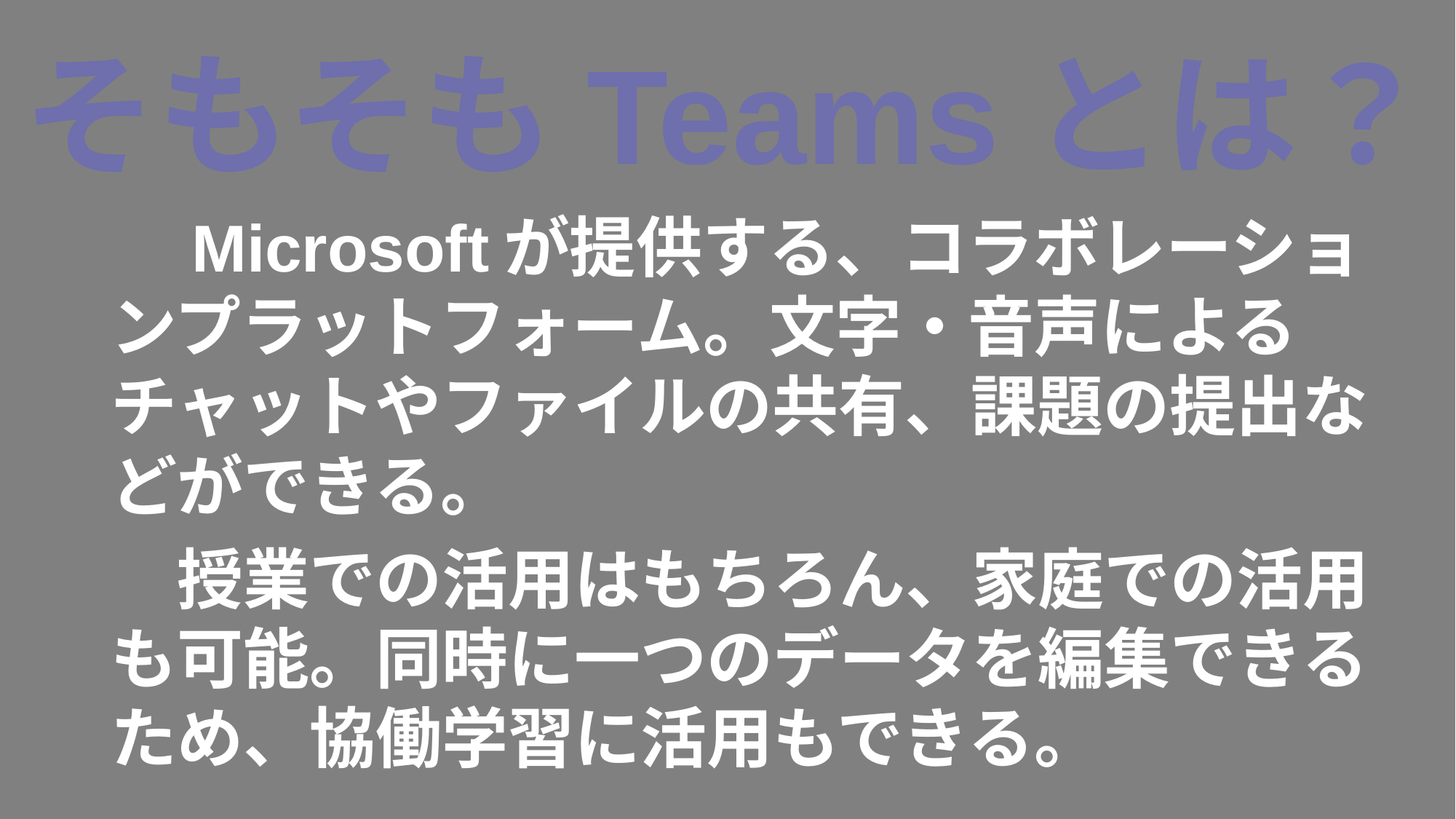

そもそもTeamsとは？
　Microsoftが提供する、コラボレーションプラットフォーム。文字・音声によるチャットやファイルの共有、課題の提出などができる。
　授業での活用はもちろん、家庭での活用も可能。同時に一つのデータを編集できるため、協働学習に活用もできる。